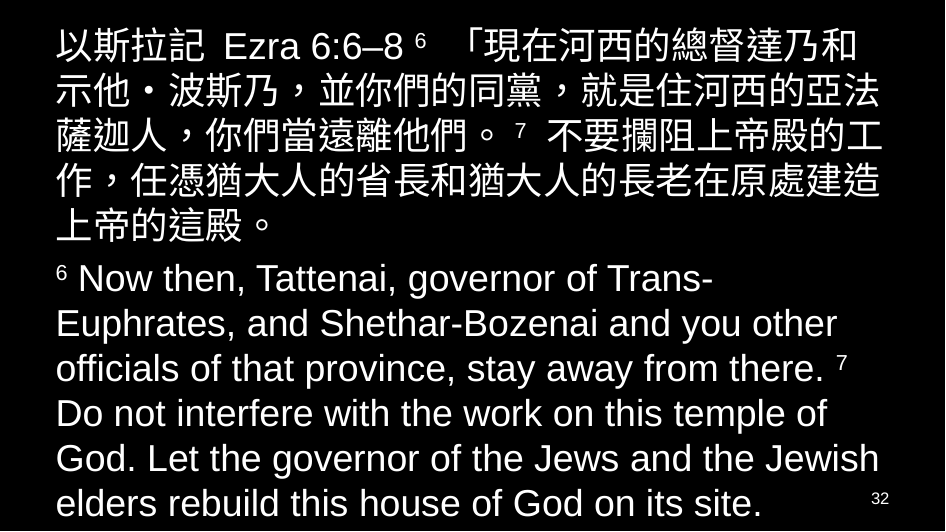

以斯拉記 Ezra 6:6–8 6 「現在河西的總督達乃和示他•波斯乃，並你們的同黨，就是住河西的亞法薩迦人，你們當遠離他們。7 不要攔阻上帝殿的工作，任憑猶大人的省長和猶大人的長老在原處建造上帝的這殿。
6 Now then, Tattenai, governor of Trans-Euphrates, and Shethar-Bozenai and you other officials of that province, stay away from there. 7 Do not interfere with the work on this temple of God. Let the governor of the Jews and the Jewish elders rebuild this house of God on its site.

32